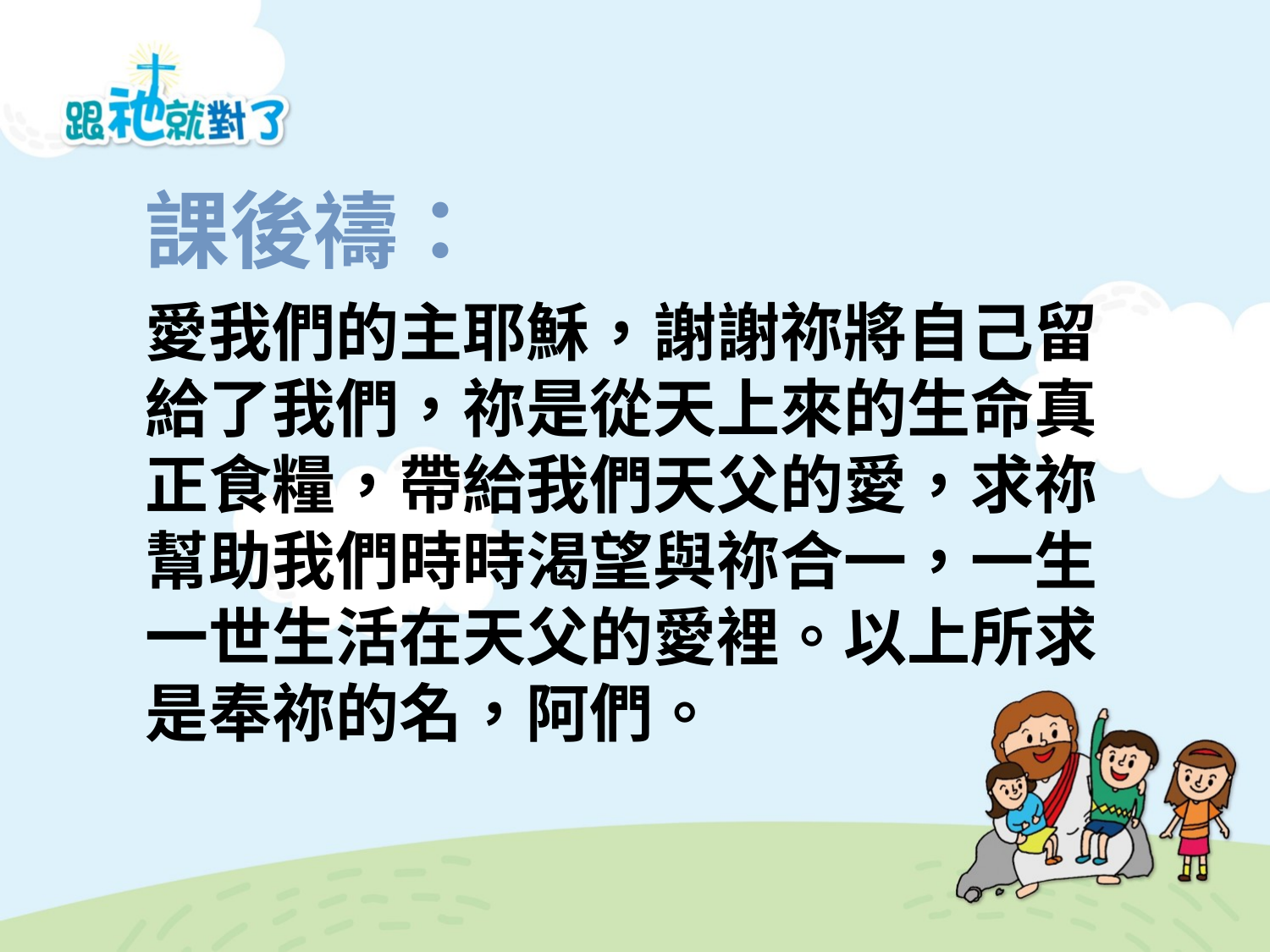

課後禱：
愛我們的主耶穌，謝謝祢將自己留給了我們，祢是從天上來的生命真正食糧，帶給我們天父的愛，求祢幫助我們時時渴望與祢合一，一生一世生活在天父的愛裡。以上所求是奉祢的名，阿們。